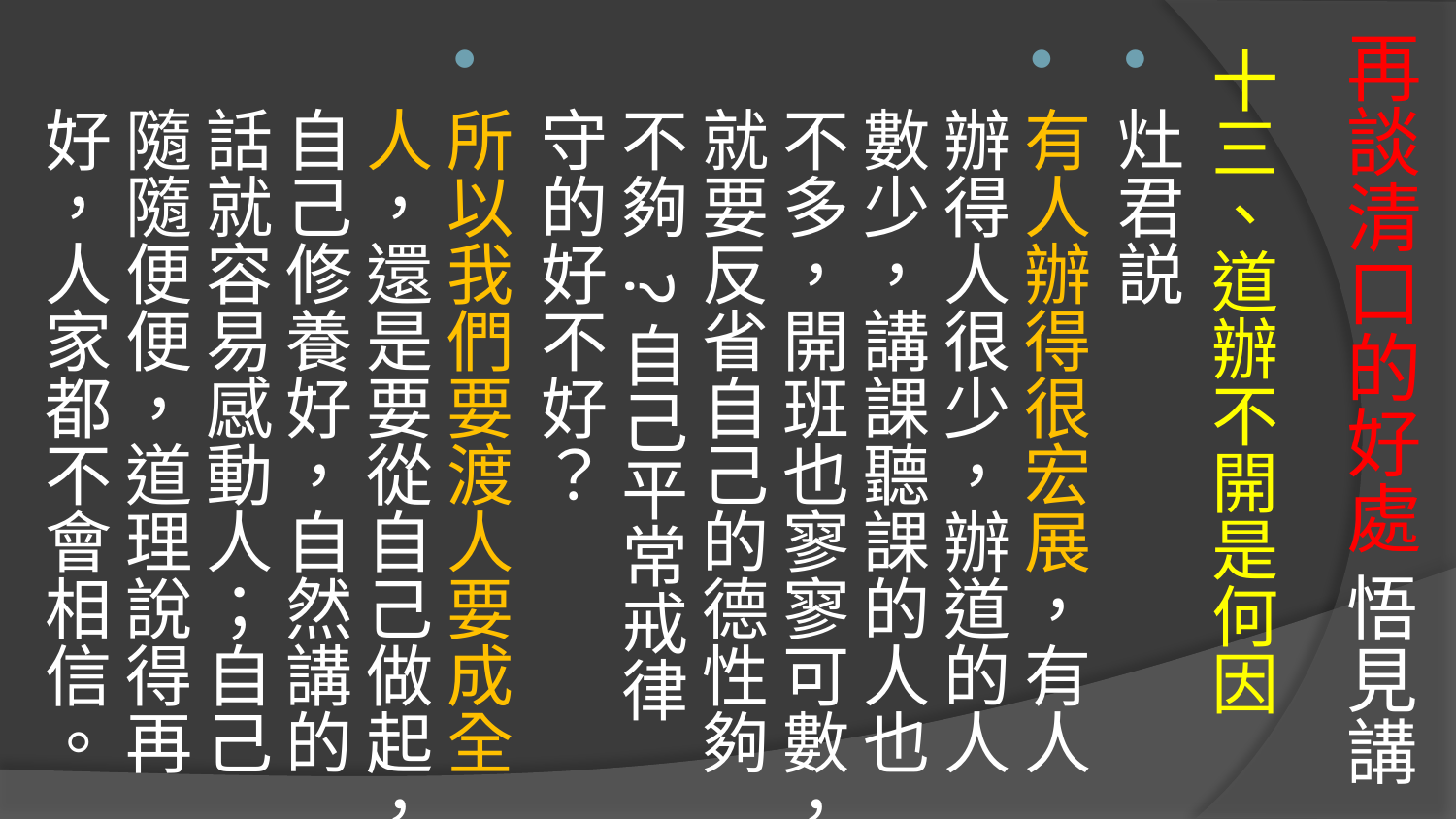

# 再談清口的好處 悟見講
十三、道辦不開是何因
灶君説
有人辦得很宏展，有人辦得人很少，辦道的人數少，講課聽課的人也不多，開班也寥寥可數，就要反省自己的德性夠不夠 ?自己平常戒律守的好不好？
所以我們要渡人要成全人，還是要從自己做起，自己修養好，自然講的話就容易感動人；自己隨隨便便，道理說得再好，人家都不會相信。